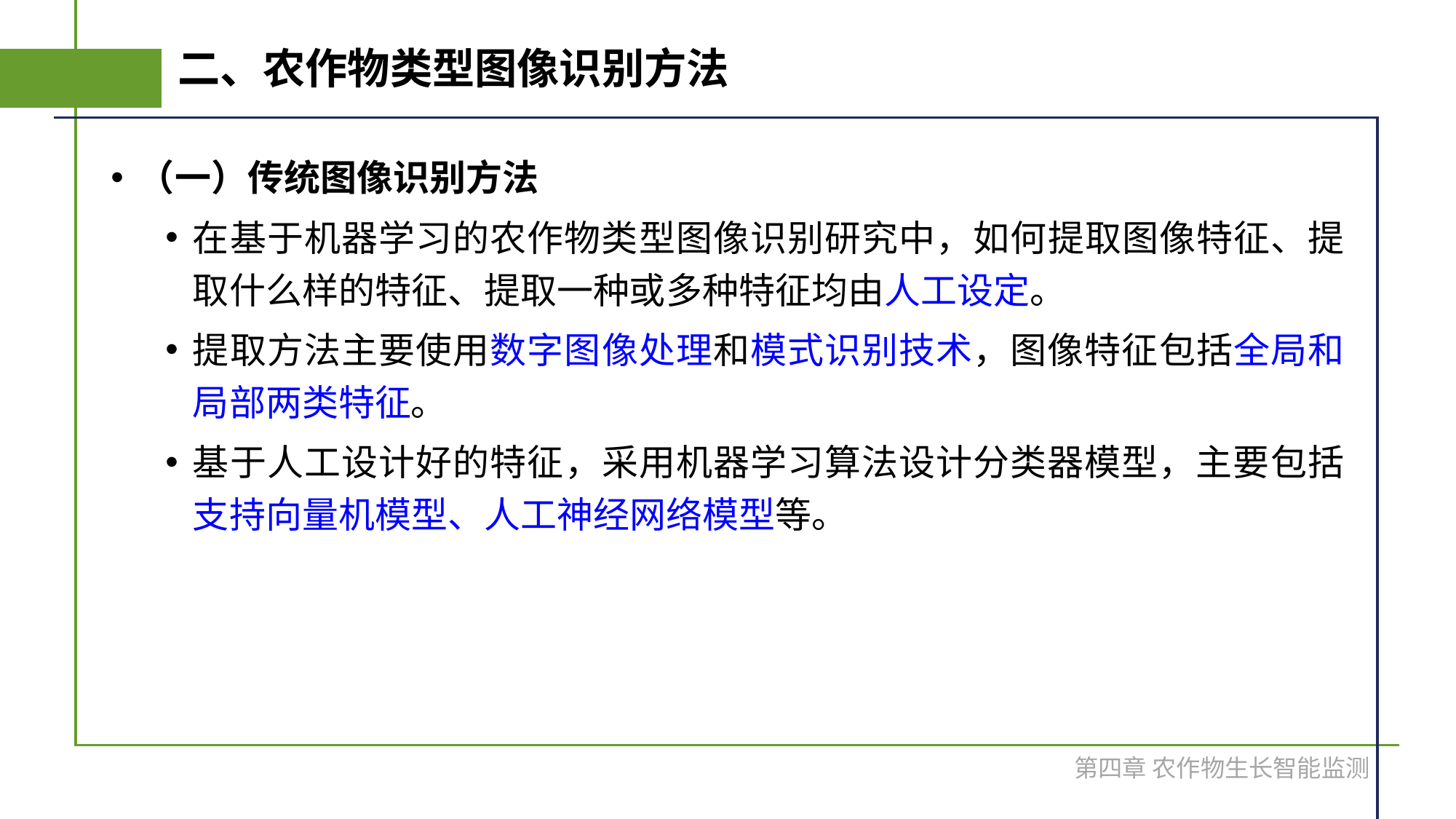

# 二、农作物类型图像识别方法
（一）传统图像识别方法
在基于机器学习的农作物类型图像识别研究中，如何提取图像特征、提取什么样的特征、提取一种或多种特征均由人工设定。
提取方法主要使用数字图像处理和模式识别技术，图像特征包括全局和局部两类特征。
基于人工设计好的特征，采用机器学习算法设计分类器模型，主要包括支持向量机模型、人工神经网络模型等。
第四章 农作物生长智能监测